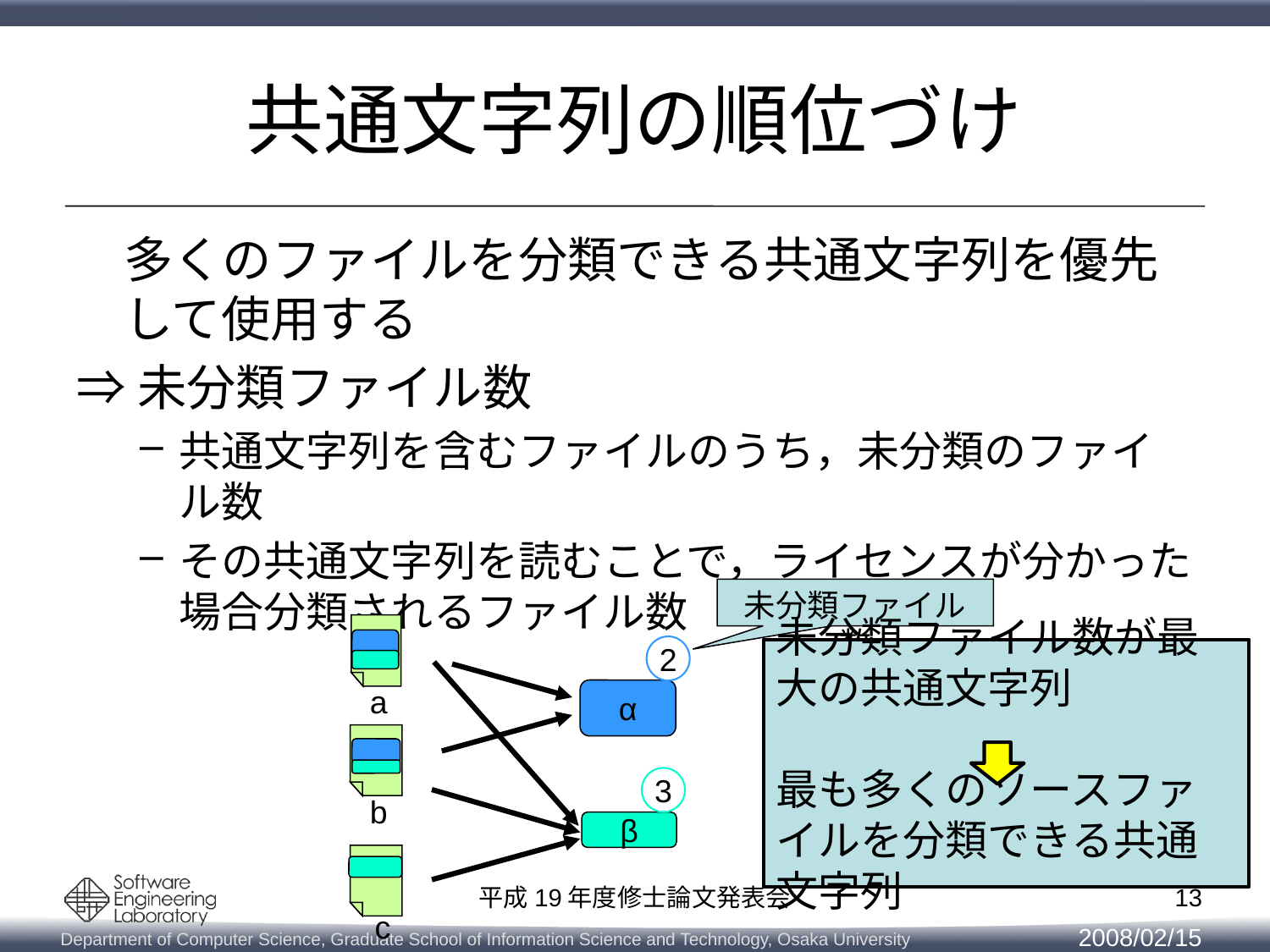

# 共通文字列の順位づけ
	多くのファイルを分類できる共通文字列を優先して使用する
⇒未分類ファイル数
共通文字列を含むファイルのうち，未分類のファイル数
その共通文字列を読むことで，ライセンスが分かった場合分類されるファイル数

未分類ファイル数

2
未分類ファイル数が最大の共通文字列

最も多くのソースファイルを分類できる共通文字列

a
α

3
b

β

13
平成19年度修士論文発表会
c
2008/02/15